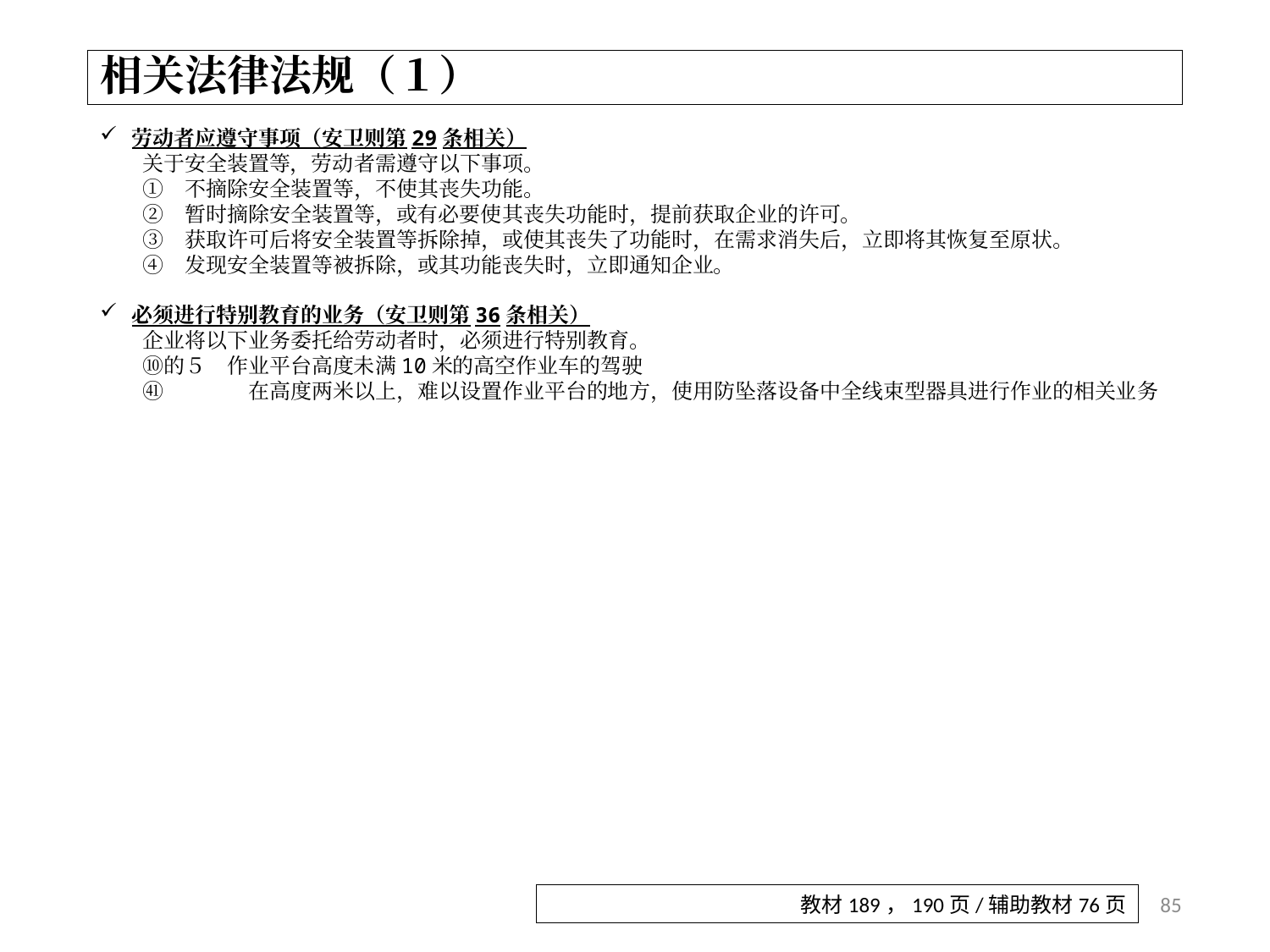

# 相关法律法规（１）
劳动者应遵守事项（安卫则第29条相关）
　　关于安全装置等，劳动者需遵守以下事项。
　　①　不摘除安全装置等，不使其丧失功能。
　　②　暂时摘除安全装置等，或有必要使其丧失功能时，提前获取企业的许可。
　　③　获取许可后将安全装置等拆除掉，或使其丧失了功能时，在需求消失后，立即将其恢复至原状。
　　④　发现安全装置等被拆除，或其功能丧失时，立即通知企业。

必须进行特别教育的业务（安卫则第36条相关）
　　企业将以下业务委托给劳动者时，必须进行特别教育。
　　⑩的５　作业平台高度未满10米的高空作业车的驾驶
　　㊶　　　　在高度两米以上，难以设置作业平台的地方，使用防坠落设备中全线束型器具进行作业的相关业务

85
教材189，190页/辅助教材76页